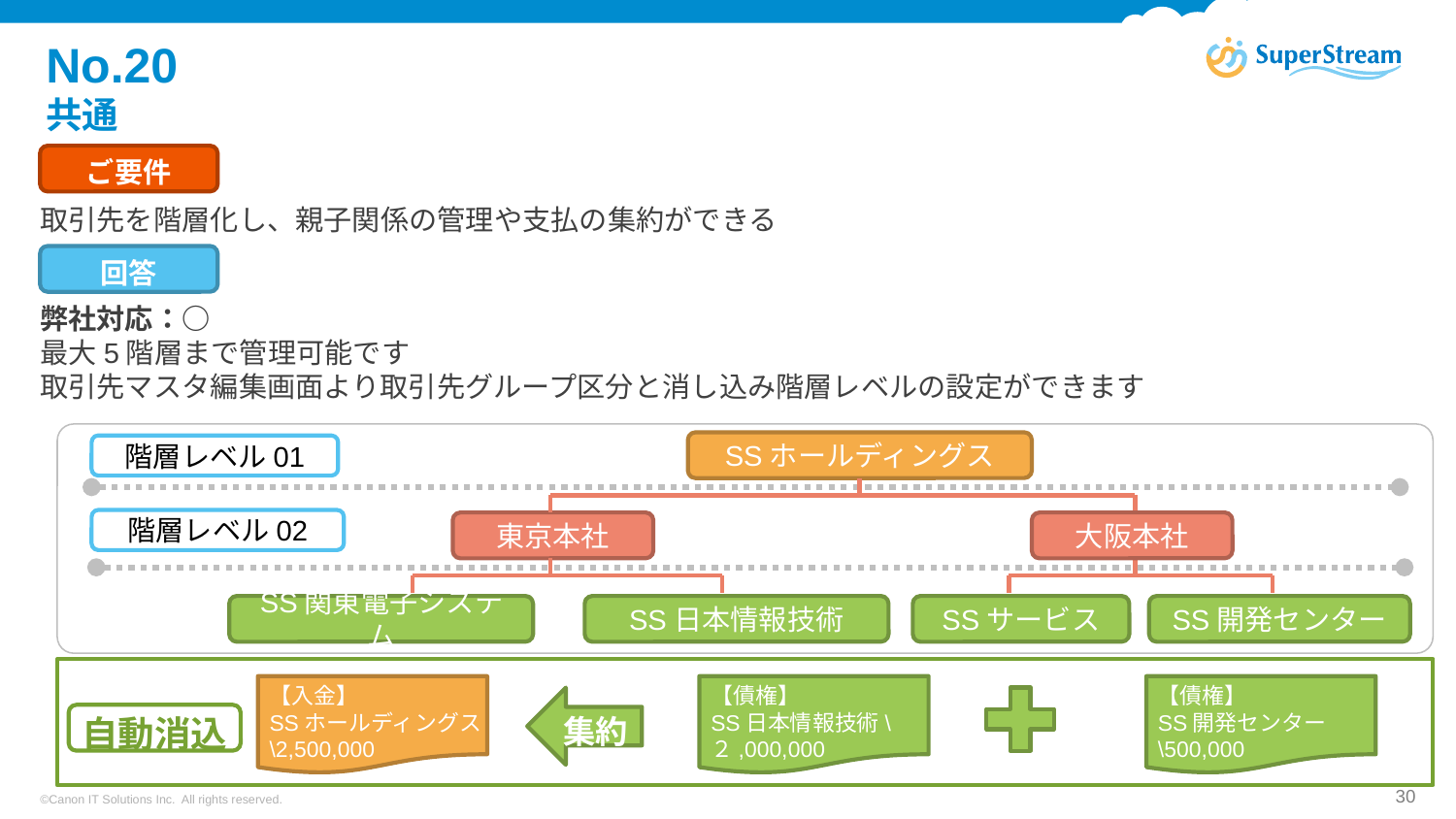

# No.20 共通
ご要件
取引先を階層化し、親子関係の管理や支払の集約ができる
回答
弊社対応：○
最大5階層まで管理可能です
取引先マスタ編集画面より取引先グループ区分と消し込み階層レベルの設定ができます

SSホールディングス
階層レベル01
階層レベル02
東京本社
大阪本社
SS関東電子システム
SS日本情報技術
SSサービス
SS開発センター

【入金】
SSホールディングス
\2,500,000
【債権】
SS日本情報技術\２,000,000

【債権】
SS開発センター
\500,000

集約
自動消込
©Canon IT Solutions Inc.  All rights reserved.
30